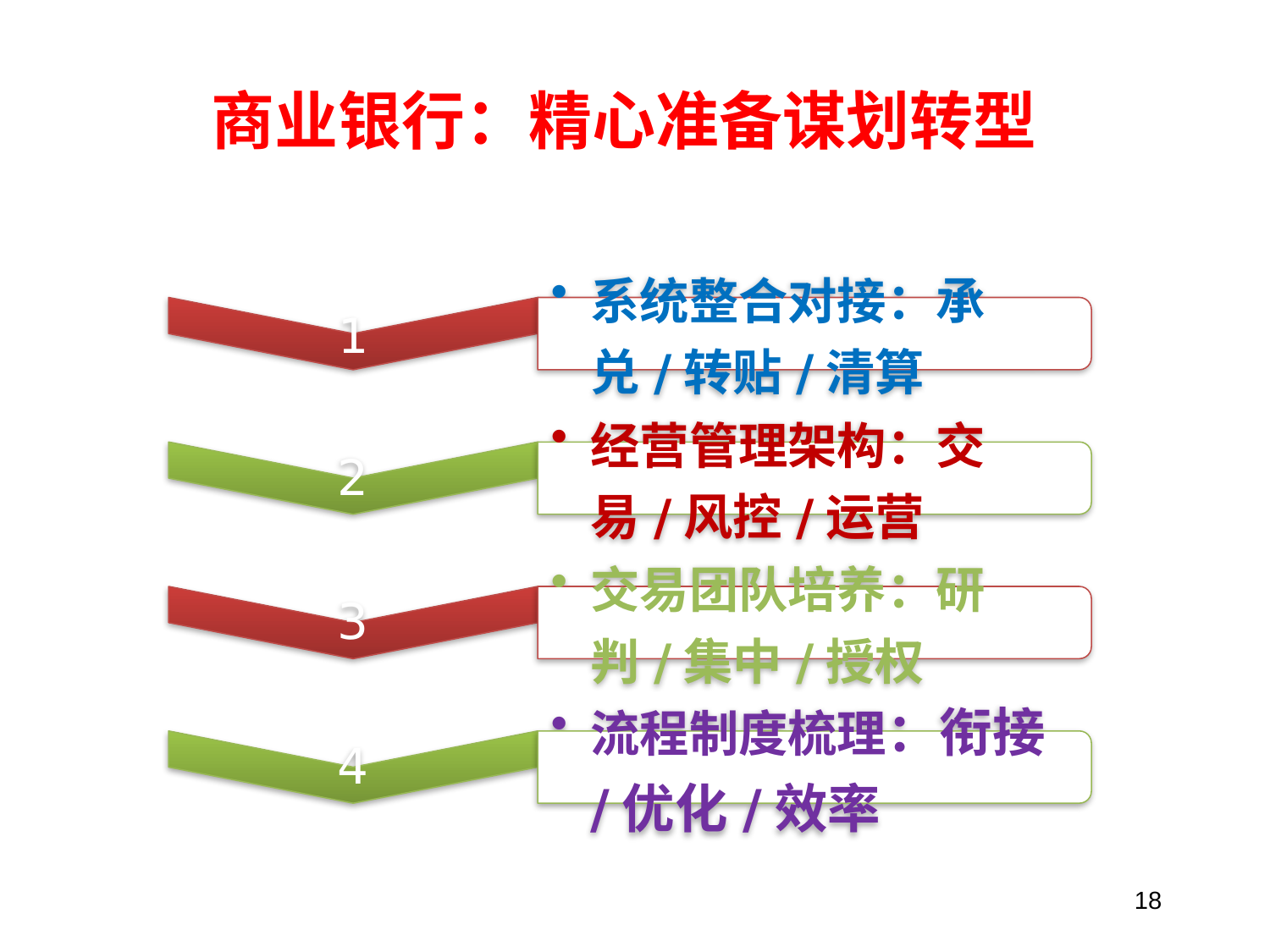

商业银行：精心准备谋划转型
1
系统整合对接：承兑/转贴/清算
2
经营管理架构：交易/风控/运营
3
交易团队培养：研判/集中/授权
4
流程制度梳理：衔接/优化/效率

18